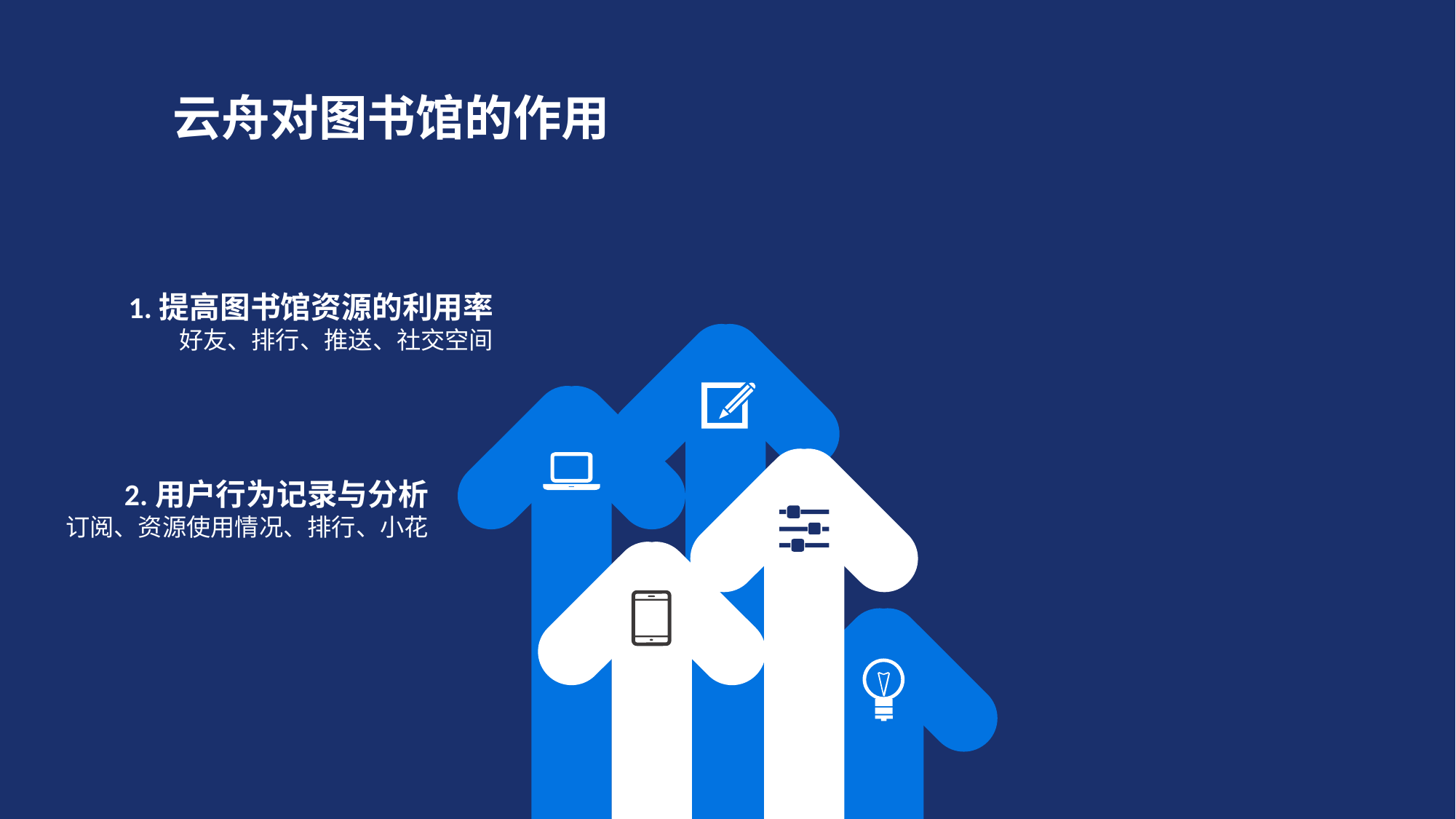

云舟对图书馆的作用
1.提高图书馆资源的利用率
好友、排行、推送、社交空间

2.用户行为记录与分析
订阅、资源使用情况、排行、小花